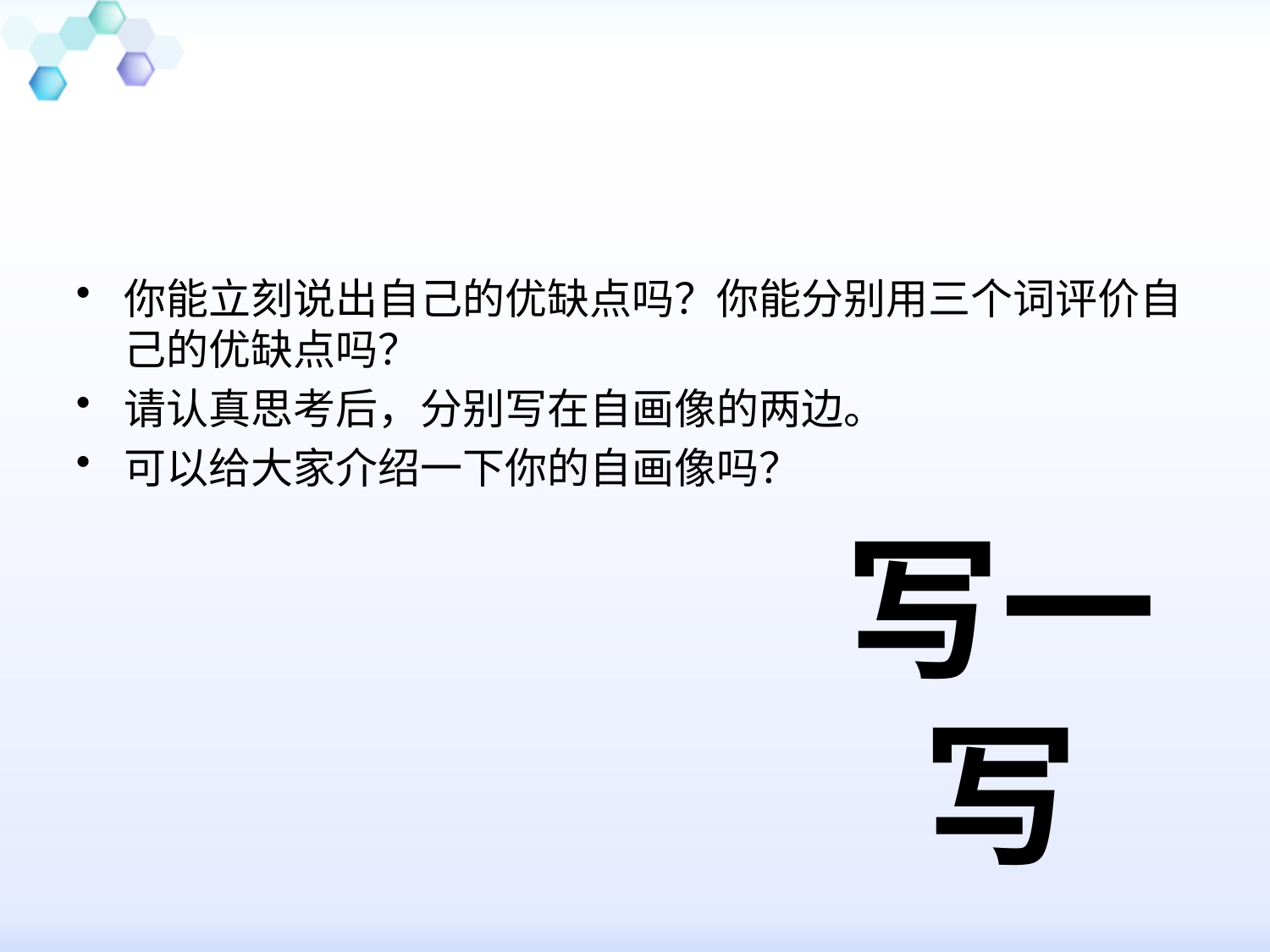

你能立刻说出自己的优缺点吗？你能分别用三个词评价自己的优缺点吗？
请认真思考后，分别写在自画像的两边。
可以给大家介绍一下你的自画像吗？
写一写